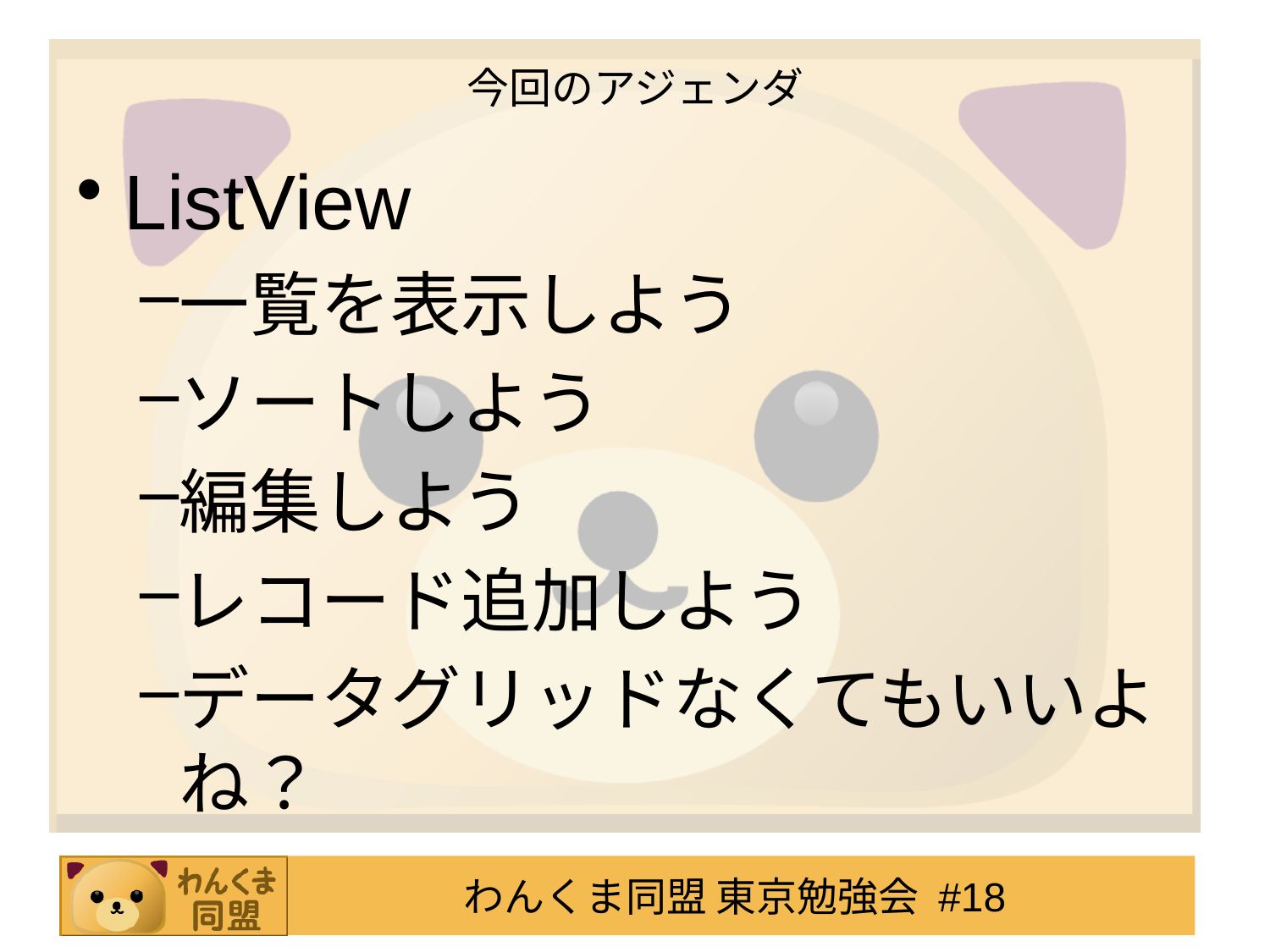

# 今回のアジェンダ
ListView
一覧を表示しよう
ソートしよう
編集しよう
レコード追加しよう
データグリッドなくてもいいよね？